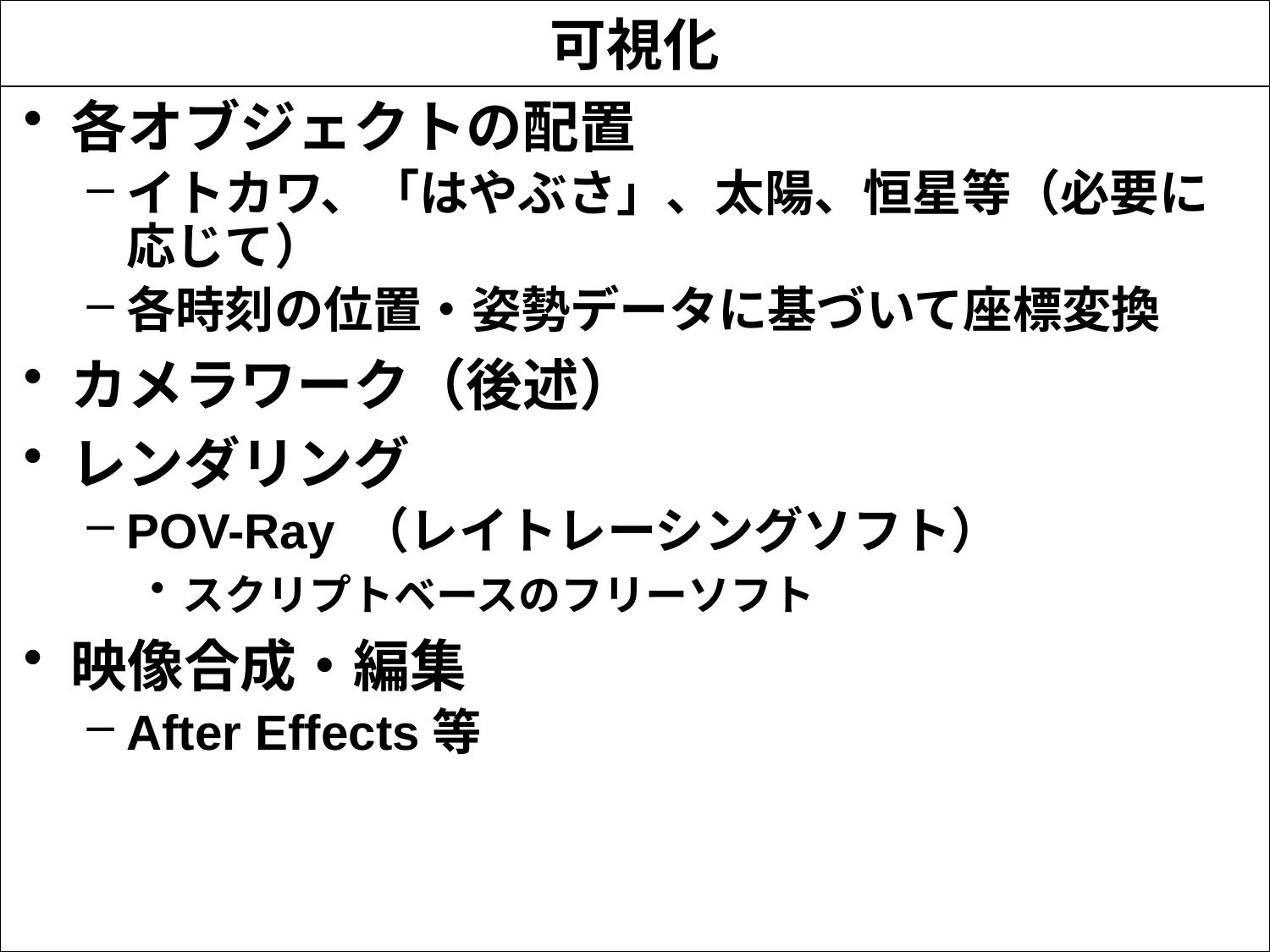

# 可視化
各オブジェクトの配置
イトカワ、「はやぶさ」、太陽、恒星等（必要に応じて）
各時刻の位置・姿勢データに基づいて座標変換
カメラワーク（後述）
レンダリング
POV-Ray （レイトレーシングソフト）
スクリプトベースのフリーソフト
映像合成・編集
After Effects等